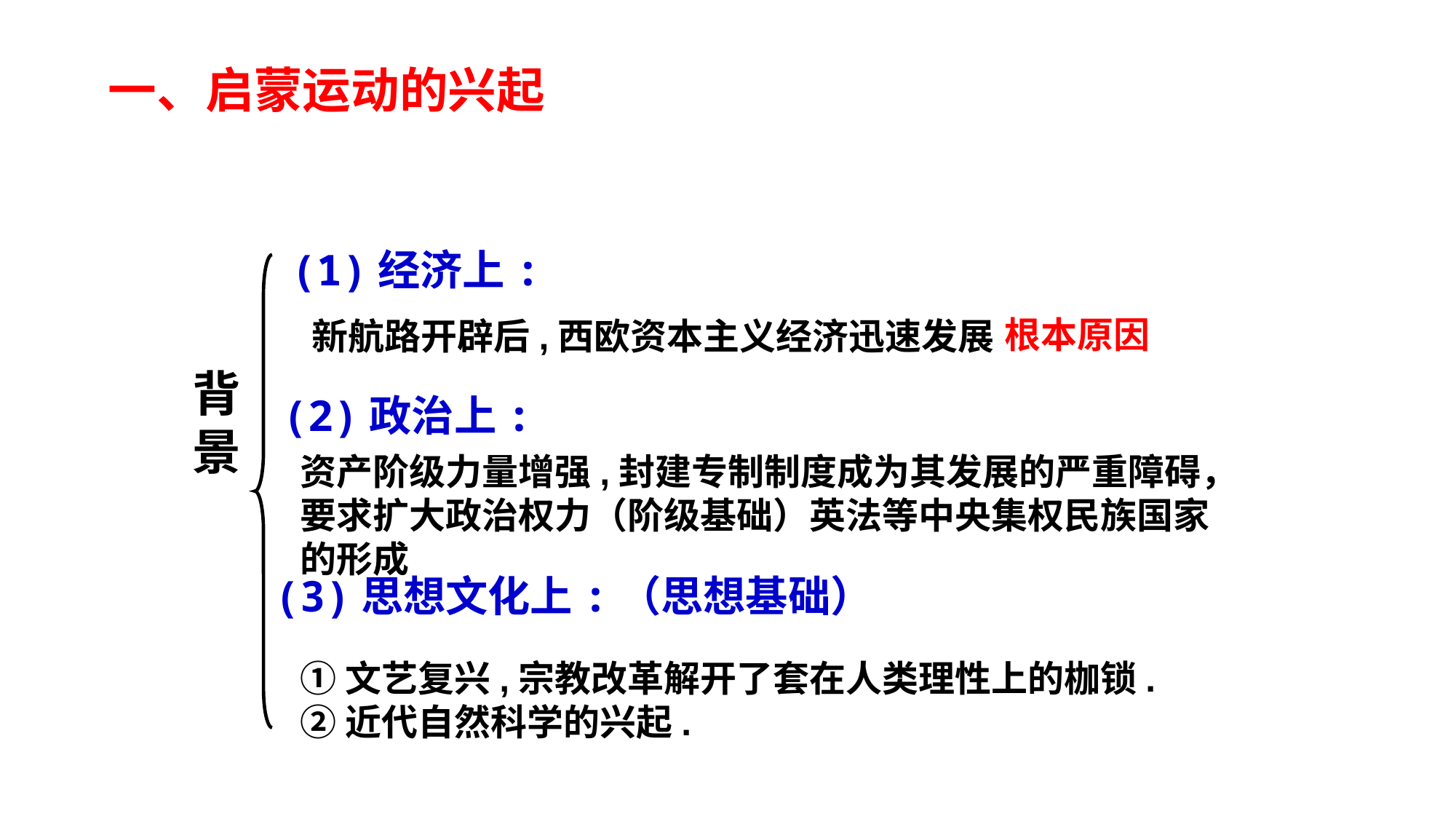

一、启蒙运动的兴起

(1)经济上:

新航路开辟后,西欧资本主义经济迅速发展
根本原因
背 景
(2)政治上:
资产阶级力量增强,封建专制制度成为其发展的严重障碍，要求扩大政治权力（阶级基础）英法等中央集权民族国家的形成
(3)思想文化上:（思想基础）
①文艺复兴,宗教改革解开了套在人类理性上的枷锁.
②近代自然科学的兴起.